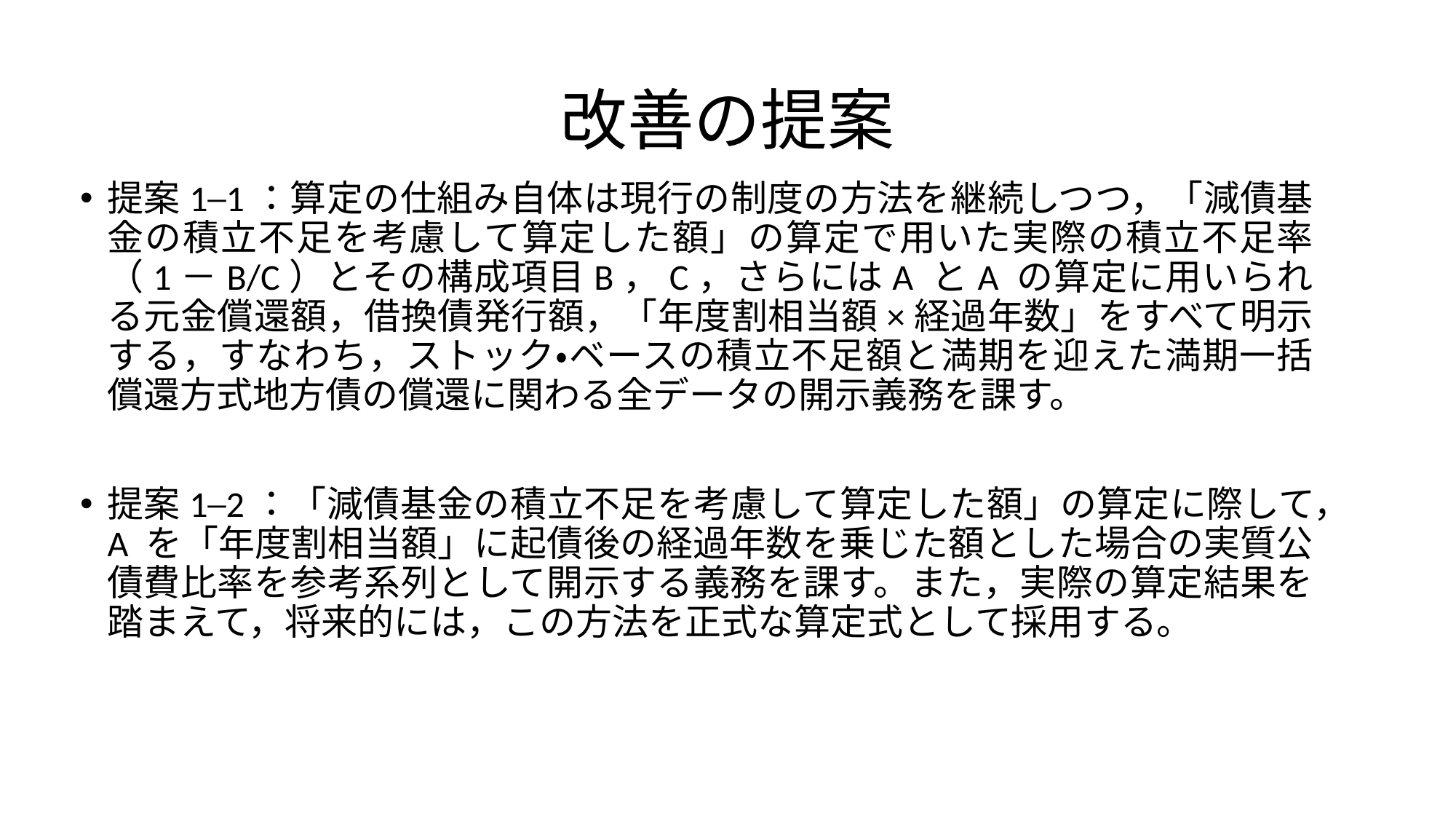

# 改善の提案
提案1─1：算定の仕組み自体は現行の制度の方法を継続しつつ，「減債基金の積立不足を考慮して算定した額」の算定で用いた実際の積立不足率（1－B/C）とその構成項目B，C，さらにはA とA の算定に用いられる元金償還額，借換債発行額，「年度割相当額×経過年数」をすべて明示する，すなわち，ストック・ベースの積立不足額と満期を迎えた満期一括償還方式地方債の償還に関わる全データの開示義務を課す。

提案1─2：「減債基金の積立不足を考慮して算定した額」の算定に際して，A を「年度割相当額」に起債後の経過年数を乗じた額とした場合の実質公債費比率を参考系列として開示する義務を課す。また，実際の算定結果を踏まえて，将来的には，この方法を正式な算定式として採用する。